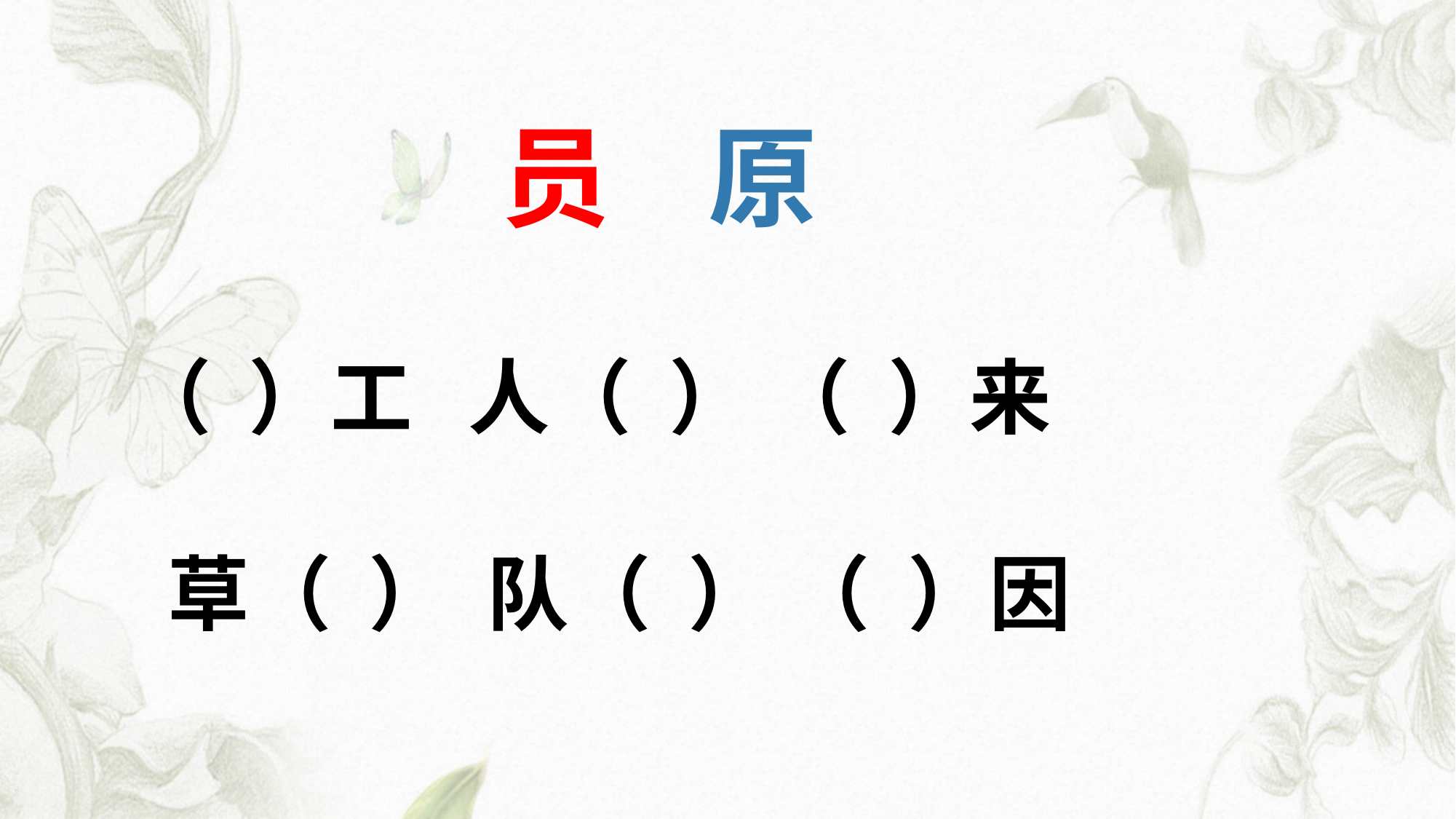

员    原
（  ）工   人（  ） （  ）来

 草（  ）  队（  ） （  ）因